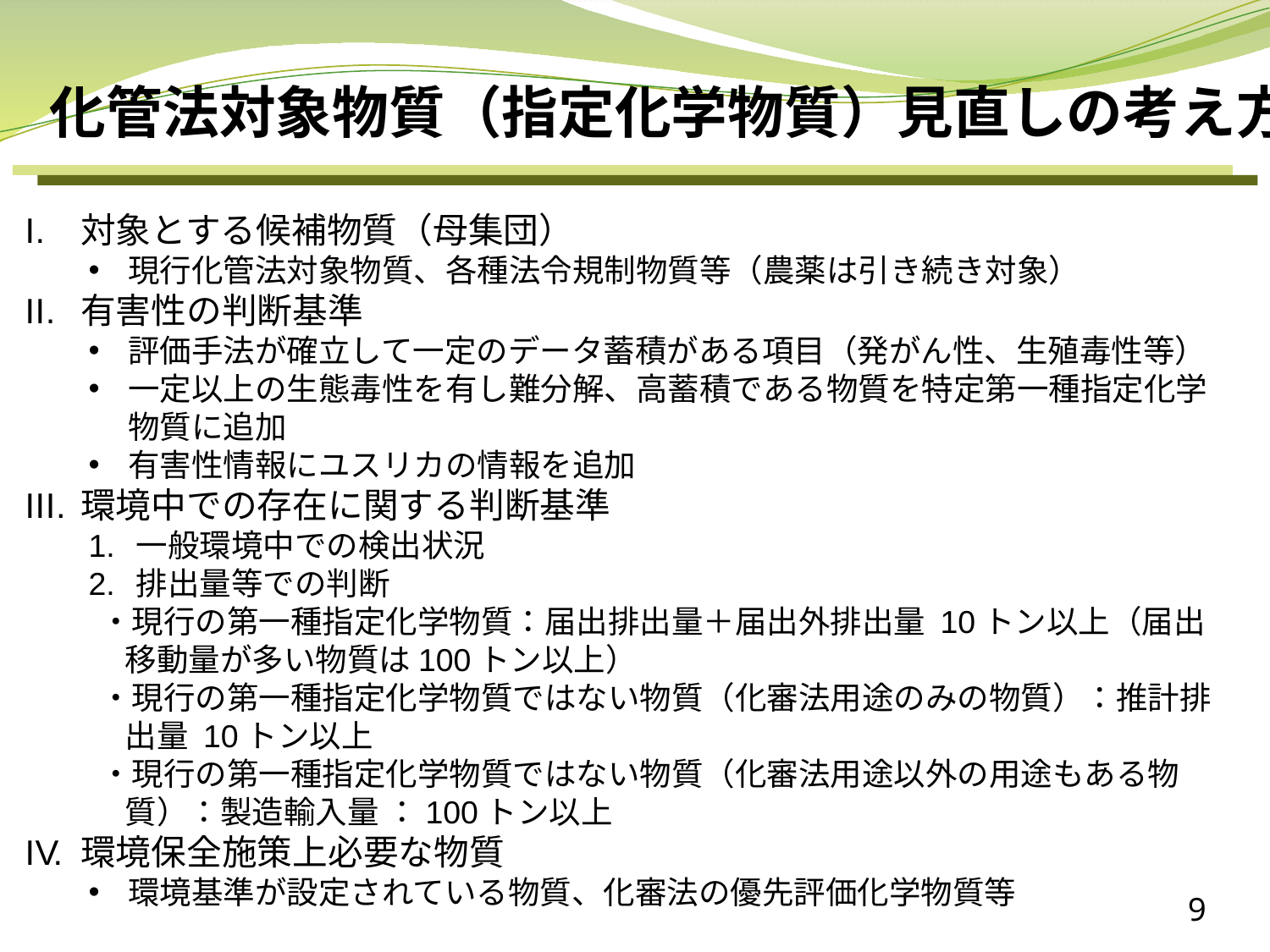

化管法対象物質（指定化学物質）見直しの考え方

対象とする候補物質（母集団）
現行化管法対象物質、各種法令規制物質等（農薬は引き続き対象）
有害性の判断基準
評価手法が確立して一定のデータ蓄積がある項目（発がん性、生殖毒性等）
一定以上の生態毒性を有し難分解、高蓄積である物質を特定第一種指定化学物質に追加
有害性情報にユスリカの情報を追加
環境中での存在に関する判断基準
一般環境中での検出状況
排出量等での判断
・現行の第一種指定化学物質：届出排出量＋届出外排出量 10トン以上（届出移動量が多い物質は100トン以上）
・現行の第一種指定化学物質ではない物質（化審法用途のみの物質）：推計排出量 10トン以上
・現行の第一種指定化学物質ではない物質（化審法用途以外の用途もある物質）：製造輸入量 ：100トン以上
環境保全施策上必要な物質
環境基準が設定されている物質、化審法の優先評価化学物質等
9